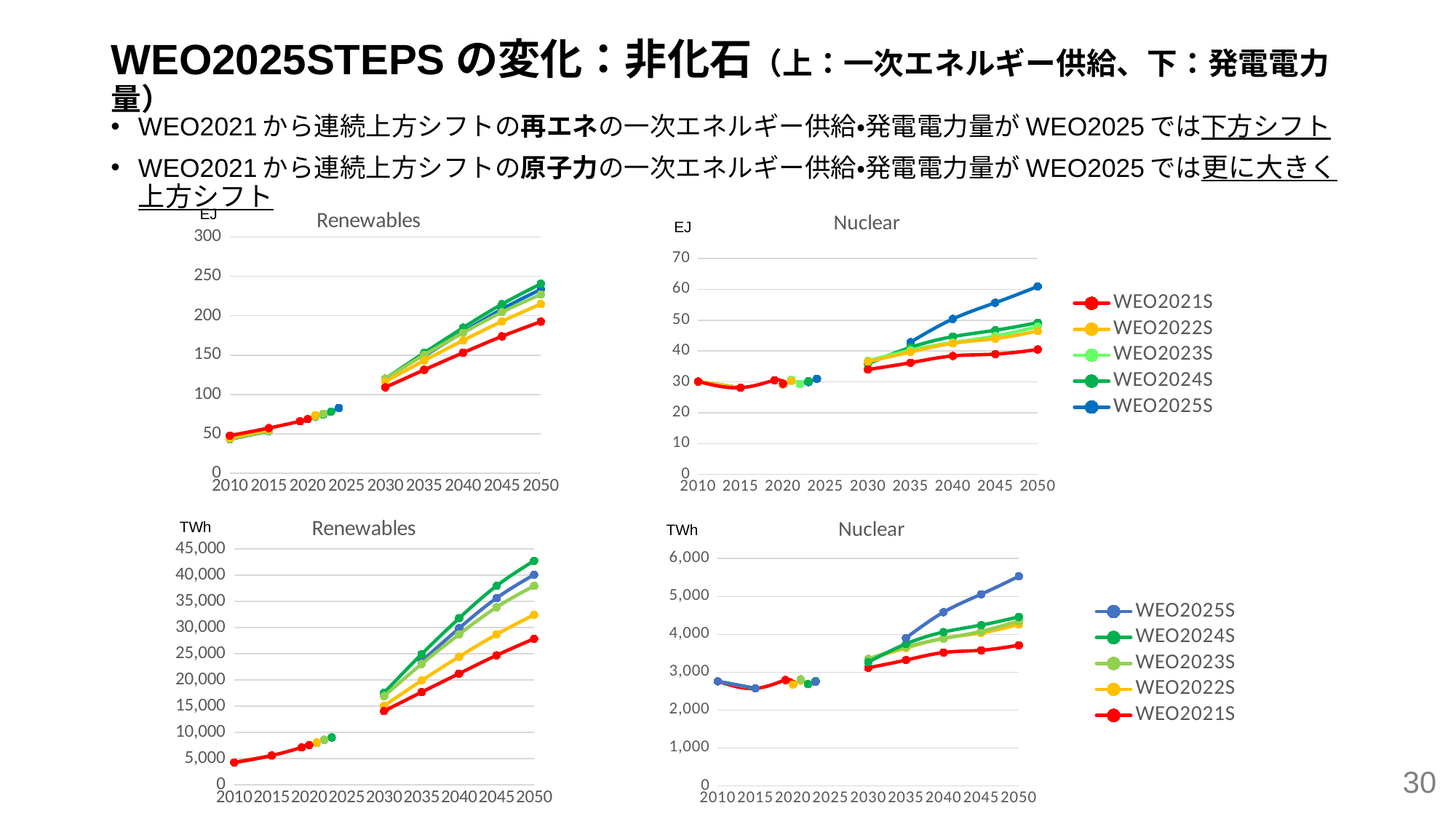

# WEO2025STEPSの変化：非化石（上：一次エネルギー供給、下：発電電力量）
WEO2021から連続上方シフトの再エネの一次エネルギー供給・発電電力量がWEO2025では下方シフト
WEO2021から連続上方シフトの原子力の一次エネルギー供給・発電電力量がWEO2025では更に大きく上方シフト

### Chart:

| Category | WEO2021S | WEO2022S | WEO2023S | WEO2024S | WEO2025S |
|---|---|---|---|---|---|

### Chart:

| Category | WEO2021S | WEO2022S | WEO2023S | WEO2024S | WEO2025S |
|---|---|---|---|---|---|
EJ
EJ

### Chart:

| Category | WEO2021S | WEO2022S | WEO2023S | WEO2024S | WEO2025S |
|---|---|---|---|---|---|
TWh

### Chart:

| Category | WEO2025S | WEO2024S | WEO2023S | WEO2022S | WEO2021S |
|---|---|---|---|---|---|
TWh
30